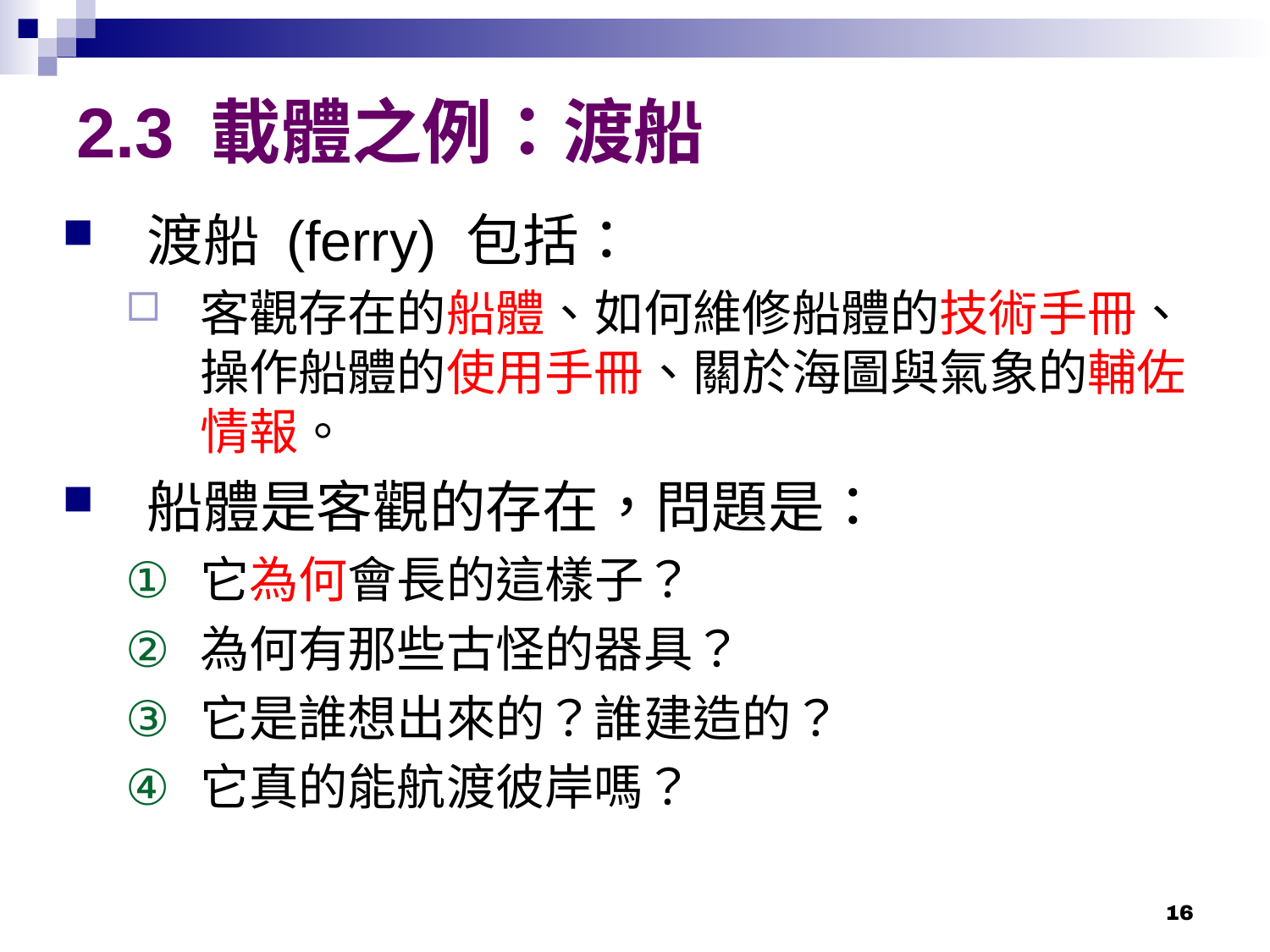

# 2.3 載體之例：渡船
渡船 (ferry) 包括：
客觀存在的船體、如何維修船體的技術手冊、操作船體的使用手冊、關於海圖與氣象的輔佐情報。
船體是客觀的存在，問題是：
它為何會長的這樣子？
為何有那些古怪的器具？
它是誰想出來的？誰建造的？
它真的能航渡彼岸嗎？
16